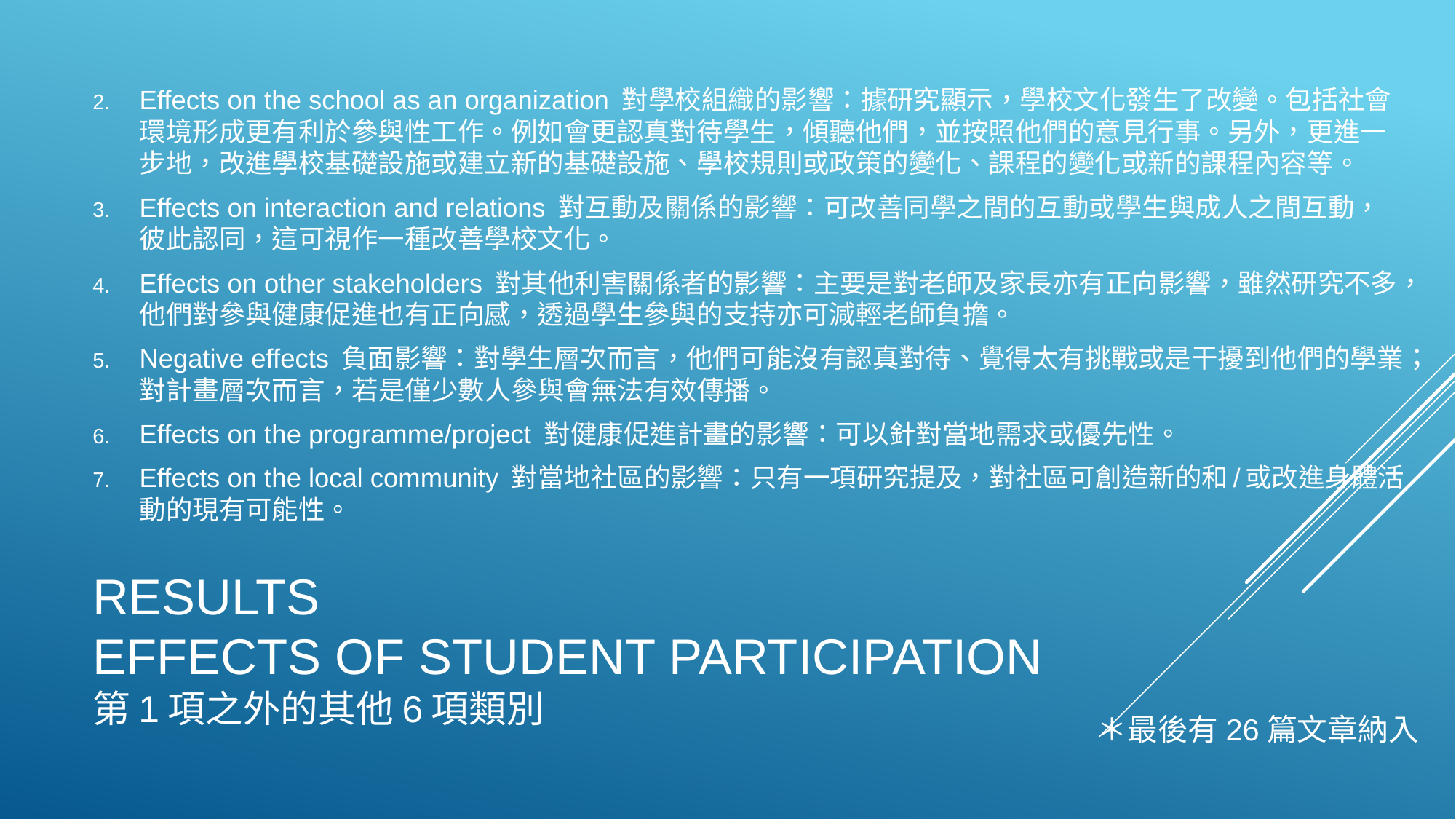

Effects on the school as an organization 對學校組織的影響：據研究顯示，學校文化發生了改變。包括社會環境形成更有利於參與性工作。例如會更認真對待學生，傾聽他們，並按照他們的意見行事。另外，更進一步地，改進學校基礎設施或建立新的基礎設施、學校規則或政策的變化、課程的變化或新的課程內容等。
Effects on interaction and relations 對互動及關係的影響：可改善同學之間的互動或學生與成人之間互動，彼此認同，這可視作一種改善學校文化。
Effects on other stakeholders 對其他利害關係者的影響：主要是對老師及家長亦有正向影響，雖然研究不多，他們對參與健康促進也有正向感，透過學生參與的支持亦可減輕老師負擔。
Negative effects 負面影響：對學生層次而言，他們可能沒有認真對待、覺得太有挑戰或是干擾到他們的學業；對計畫層次而言，若是僅少數人參與會無法有效傳播。
Effects on the programme/project 對健康促進計畫的影響：可以針對當地需求或優先性。
Effects on the local community 對當地社區的影響：只有一項研究提及，對社區可創造新的和/或改進身體活動的現有可能性。
# RESULTS Effects of student participation 第1項之外的其他6項類別
＊最後有26篇文章納入